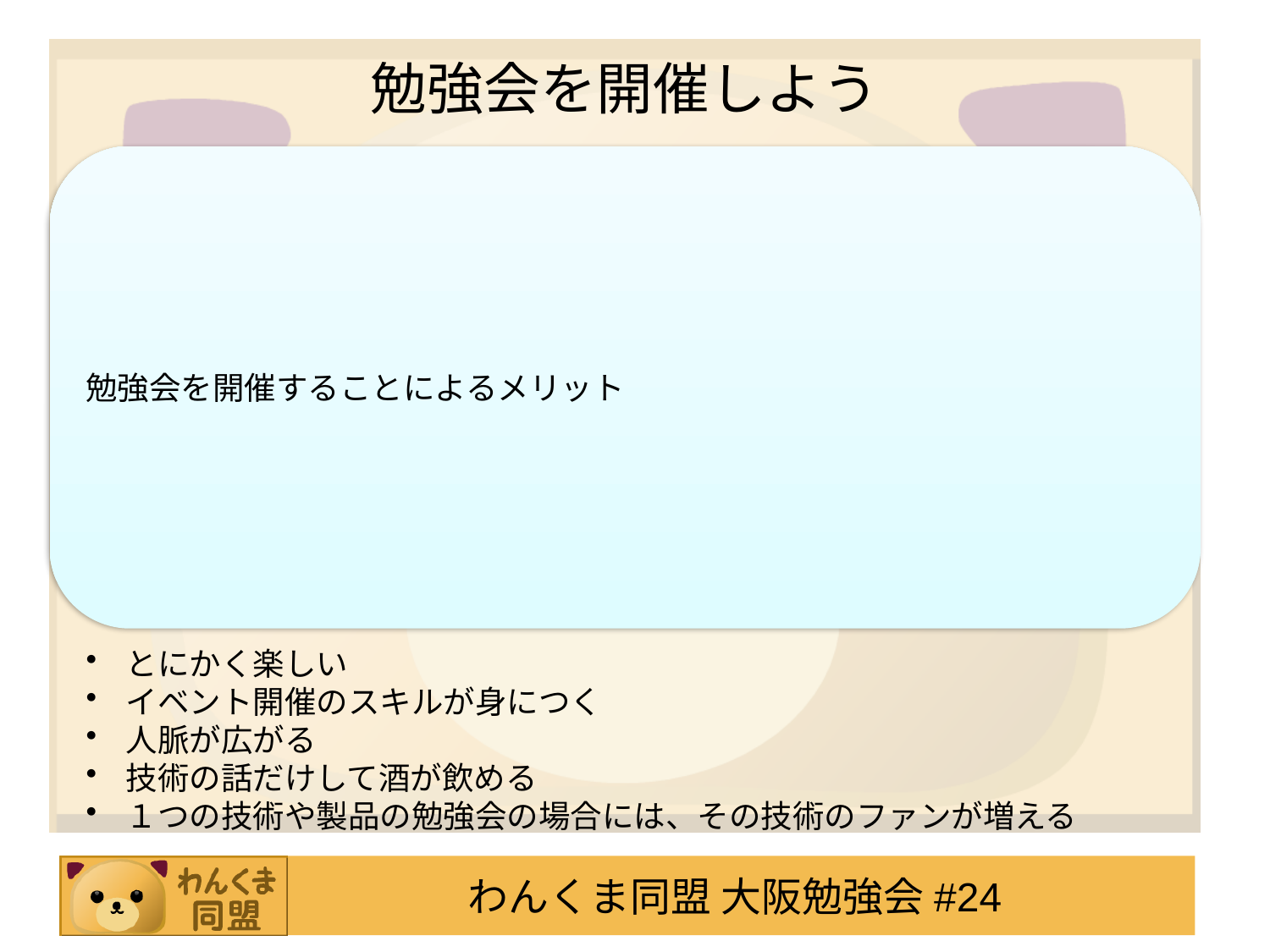

# 勉強会を開催しよう
勉強会を開催することによるメリット
とにかく楽しい
イベント開催のスキルが身につく
人脈が広がる
技術の話だけして酒が飲める
１つの技術や製品の勉強会の場合には、その技術のファンが増える